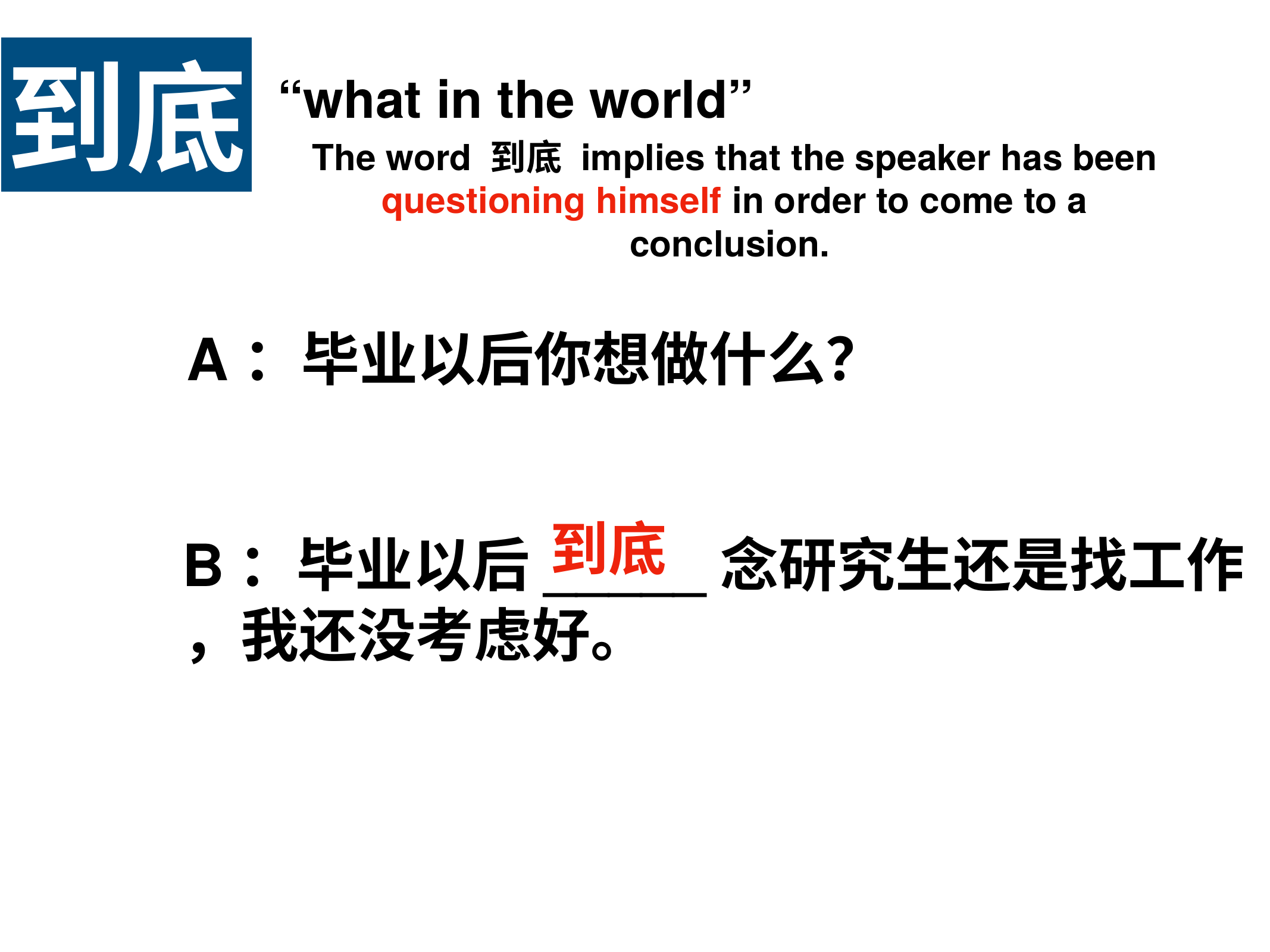

到底
“what in the world”
The word 到底 implies that the speaker has been questioning himself in order to come to a conclusion.
A：毕业以后你想做什么？
到底
B：毕业以后_____念研究生还是找工作
，我还没考虑好。